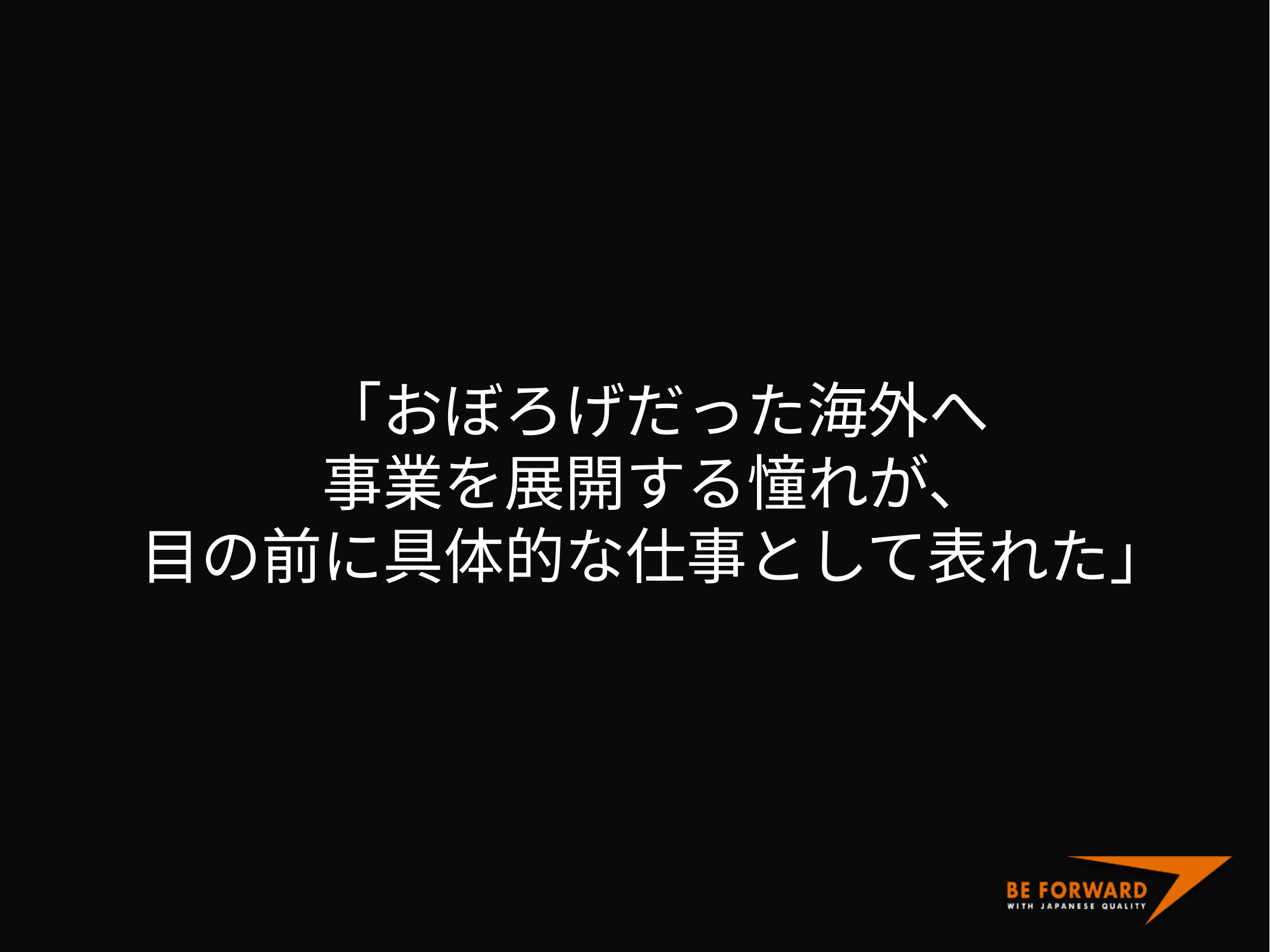

# 「おぼろげだった海外へ 事業を展開する憧れが、 目の前に具体的な仕事として表れた」